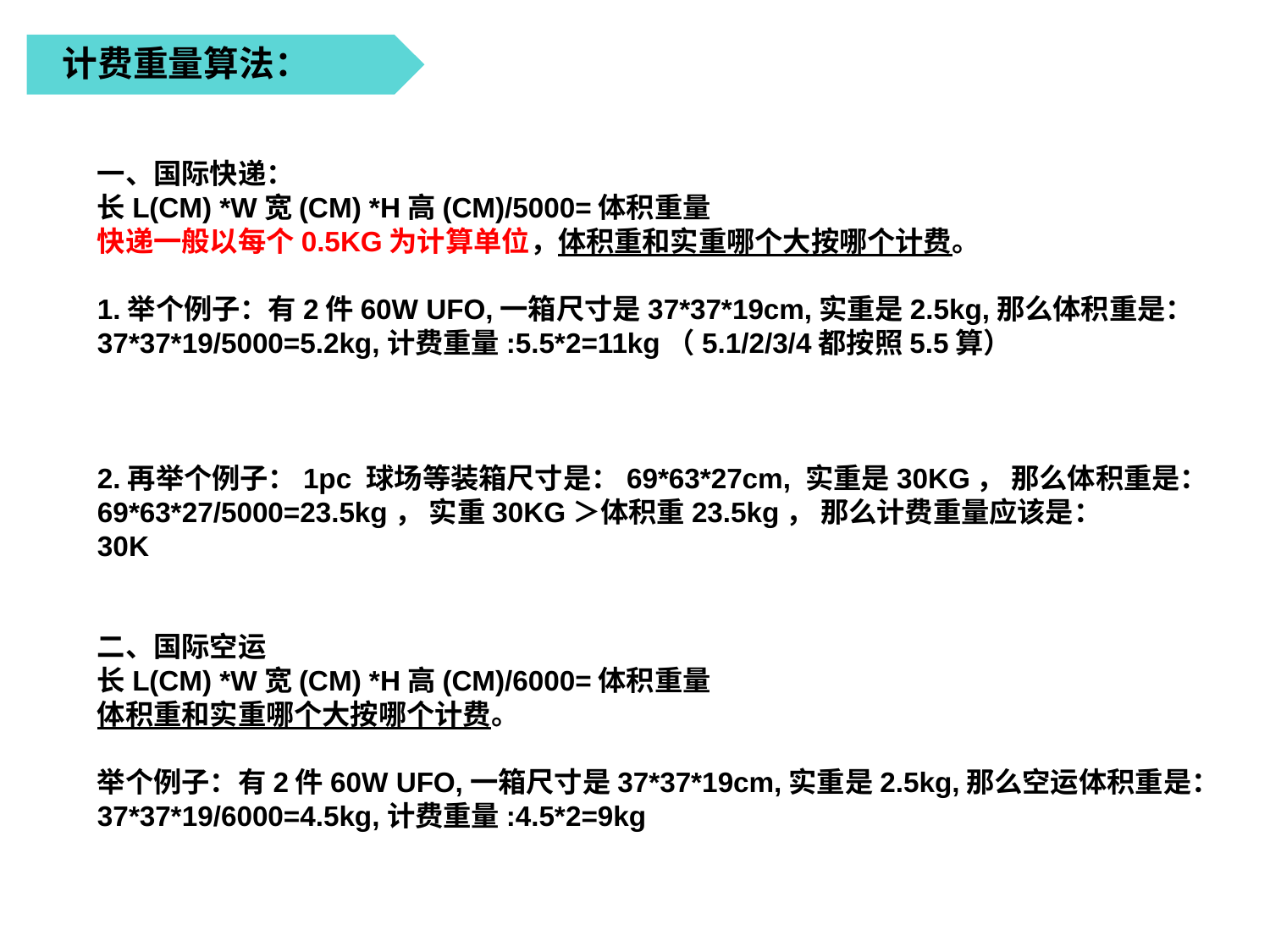

计费重量算法：

一、国际快递：
长L(CM) *W宽(CM) *H高(CM)/5000=体积重量
快递一般以每个0.5KG为计算单位，体积重和实重哪个大按哪个计费。

1.举个例子：有2件60W UFO,一箱尺寸是37*37*19cm,实重是2.5kg,那么体积重是：37*37*19/5000=5.2kg,计费重量:5.5*2=11kg（5.1/2/3/4都按照5.5算）

2.再举个例子：1pc 球场等装箱尺寸是：69*63*27cm, 实重是30KG， 那么体积重是：69*63*27/5000=23.5kg， 实重30KG＞体积重23.5kg， 那么计费重量应该是：
30K

二、国际空运
长L(CM) *W宽(CM) *H高(CM)/6000=体积重量
体积重和实重哪个大按哪个计费。

举个例子：有2件60W UFO,一箱尺寸是37*37*19cm,实重是2.5kg,那么空运体积重是：37*37*19/6000=4.5kg,计费重量:4.5*2=9kg